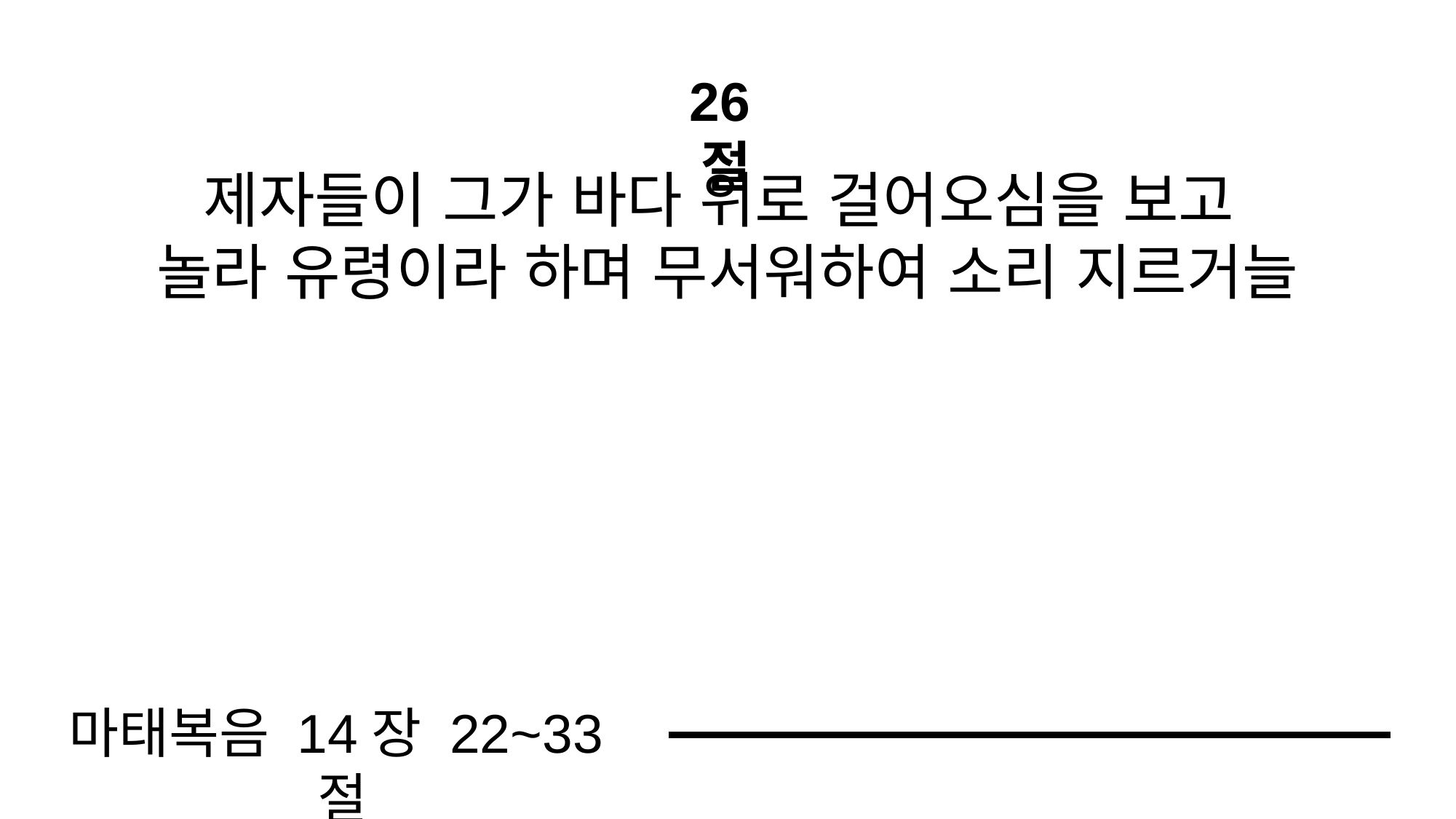

26절
제자들이 그가 바다 위로 걸어오심을 보고
놀라 유령이라 하며 무서워하여 소리 지르거늘
마태복음 14장 22~33절